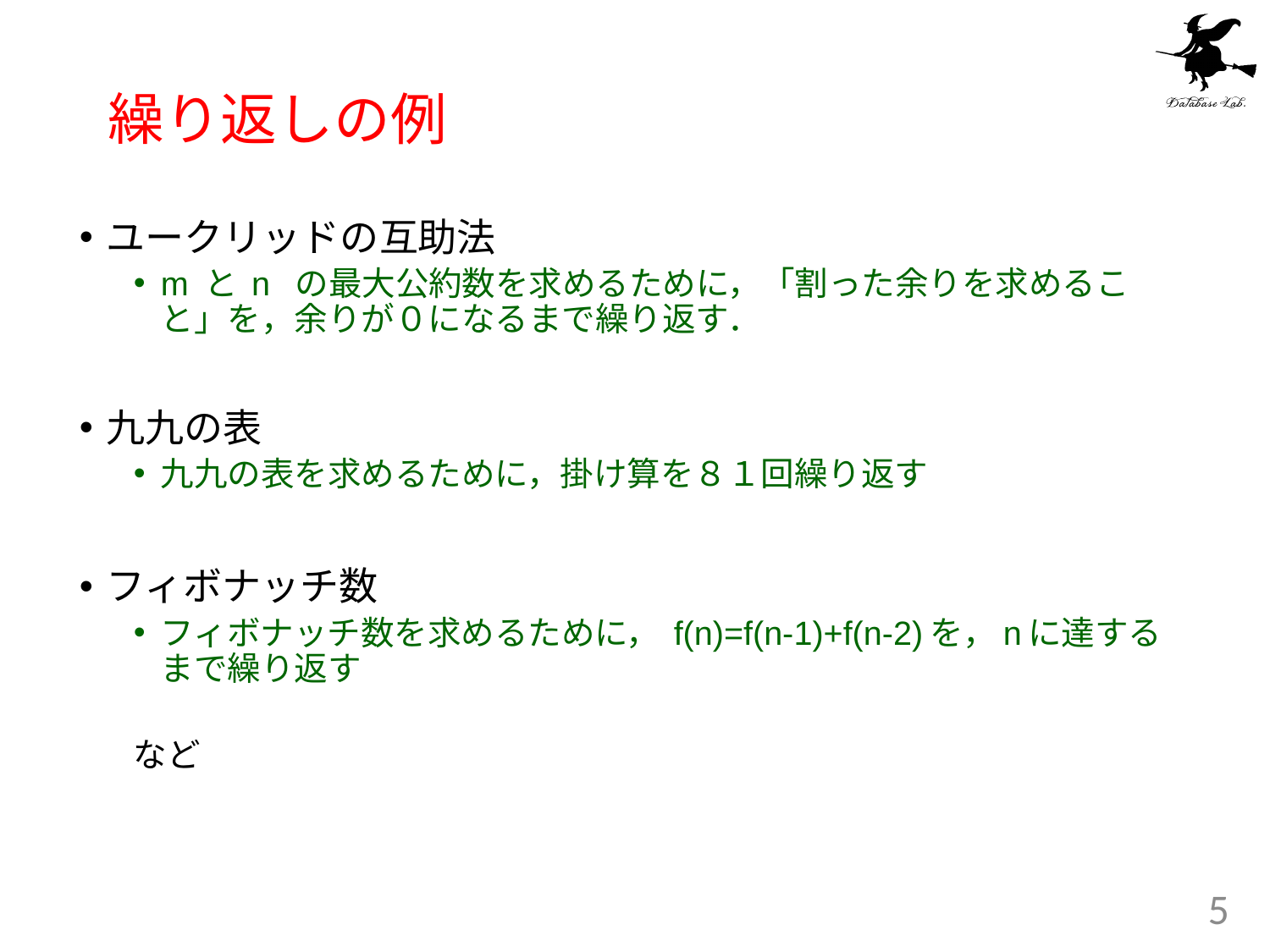

# 繰り返しの例
ユークリッドの互助法
m と n  の最大公約数を求めるために，「割った余りを求めること」を，余りが０になるまで繰り返す．

九九の表
九九の表を求めるために，掛け算を８１回繰り返す

フィボナッチ数
フィボナッチ数を求めるために， f(n)=f(n-1)+f(n-2)を，nに達するまで繰り返す

など
5